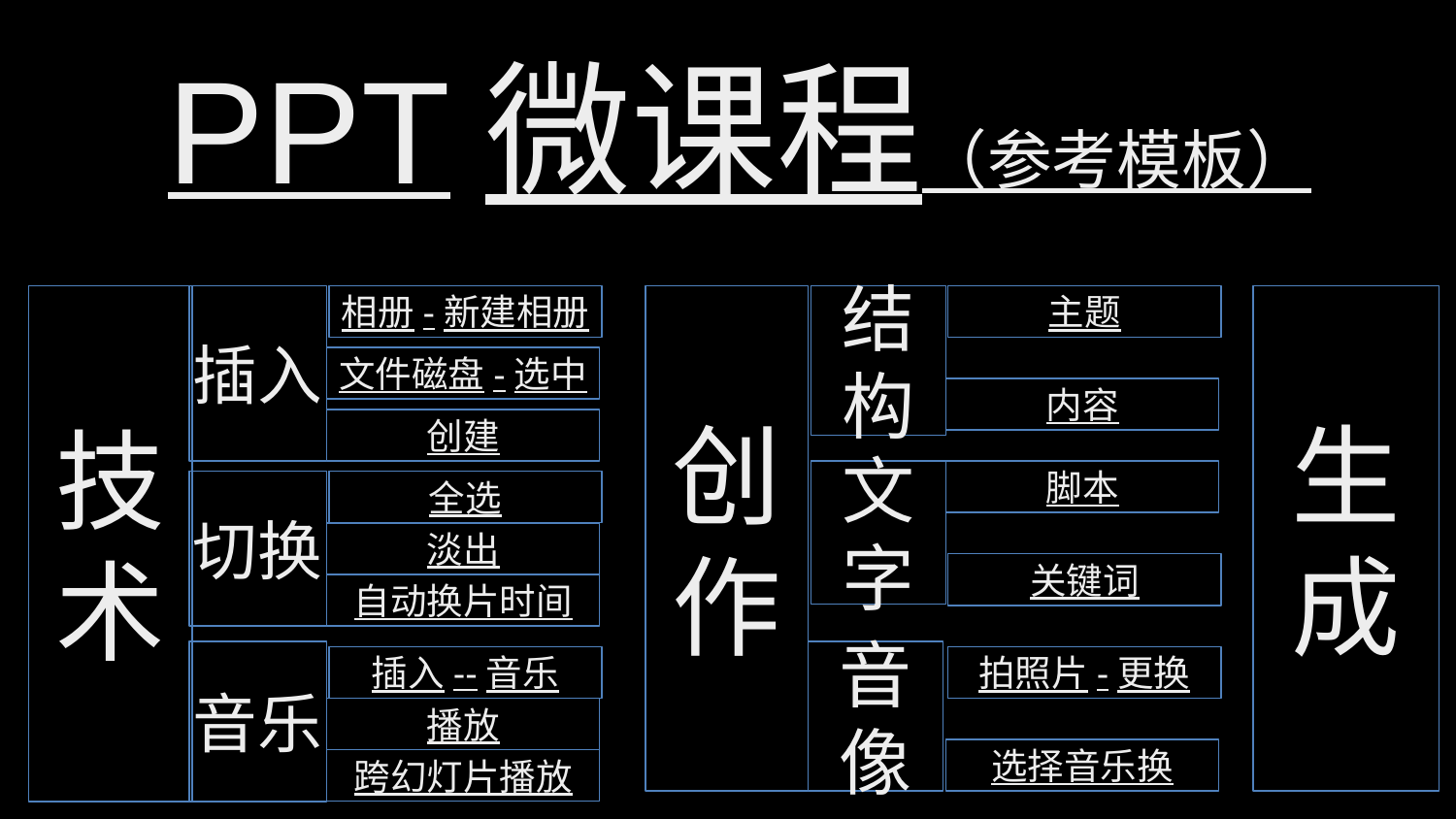

PPT微课程（参考模板）
结构

创作

生成

技术

插入

相册-新建相册

主题

文件磁盘-选中

内容

创建
文字

脚本

切换

全选

淡出

关键词

自动换片时间
音像

音乐

插入--音乐

拍照片-更换

播放

选择音乐换

跨幻灯片播放